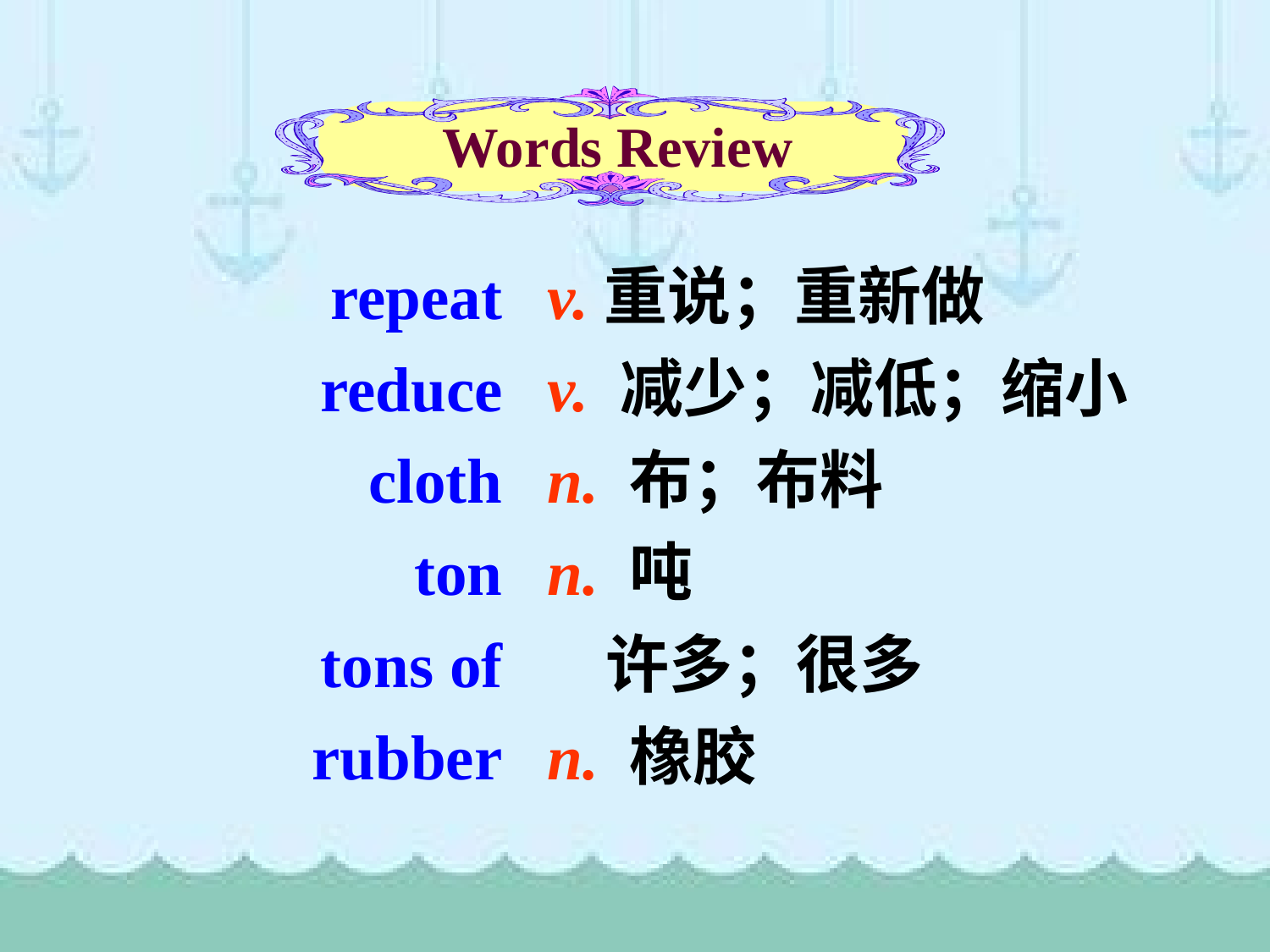

Words Review
 repeat
 reduce
 cloth
 ton
 tons of
 rubber
v.重说；重新做
v. 减少；减低；缩小
n. 布；布料
n. 吨
   许多；很多
n. 橡胶